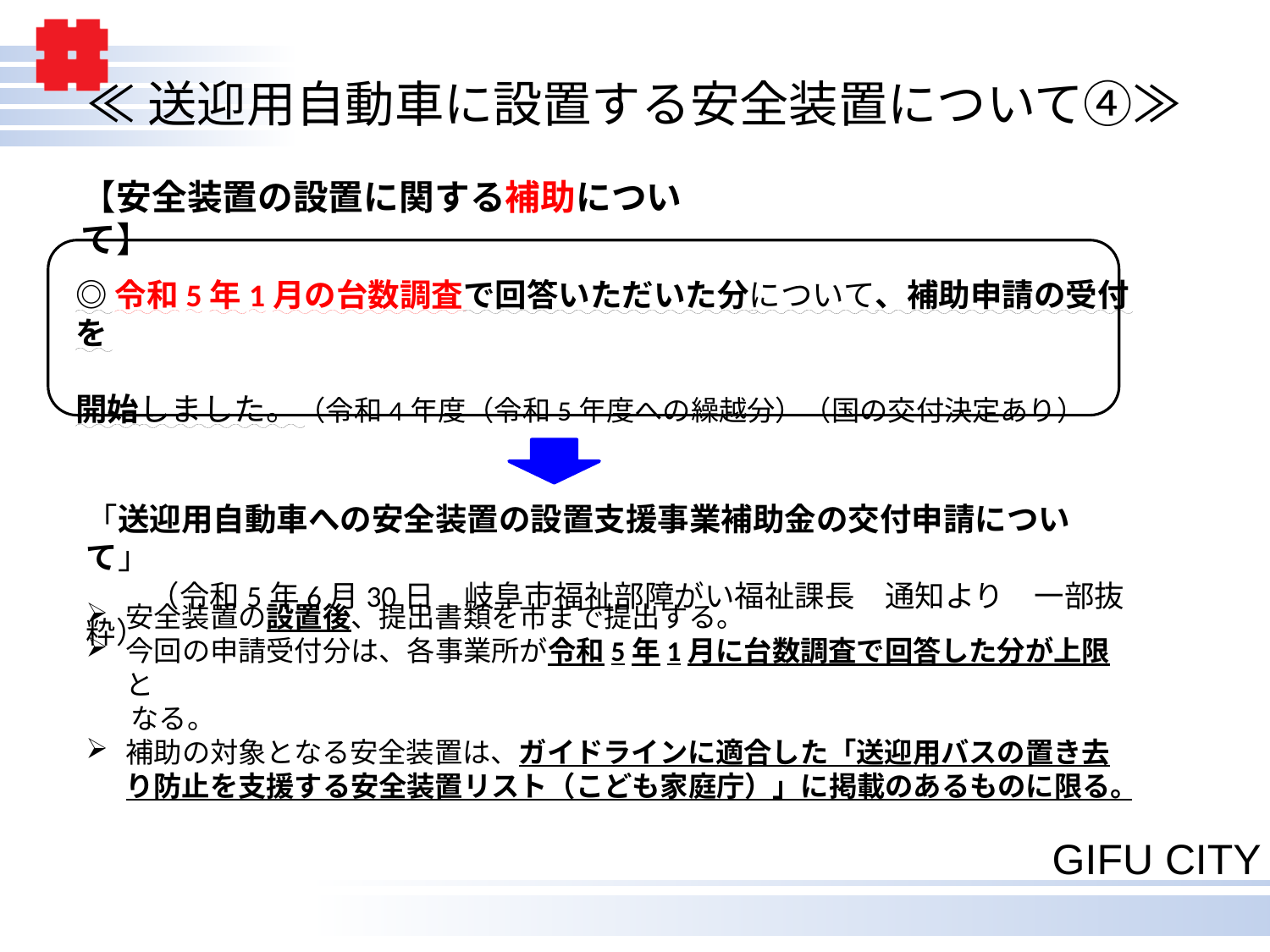

# ≪送迎用自動車に設置する安全装置について④≫
【安全装置の設置に関する補助について】

◎令和5年1月の台数調査で回答いただいた分について、補助申請の受付を

開始しました。（令和4年度（令和5年度への繰越分）（国の交付決定あり）

「送迎用自動車への安全装置の設置支援事業補助金の交付申請について」
　　（令和5年6月30日　岐阜市福祉部障がい福祉課長　通知より　一部抜粋）
安全装置の設置後、提出書類を市まで提出する。
今回の申請受付分は、各事業所が令和5年1月に台数調査で回答した分が上限と
      なる。
補助の対象となる安全装置は、ガイドラインに適合した「送迎用バスの置き去り防止を支援する安全装置リスト（こども家庭庁）」に掲載のあるものに限る。